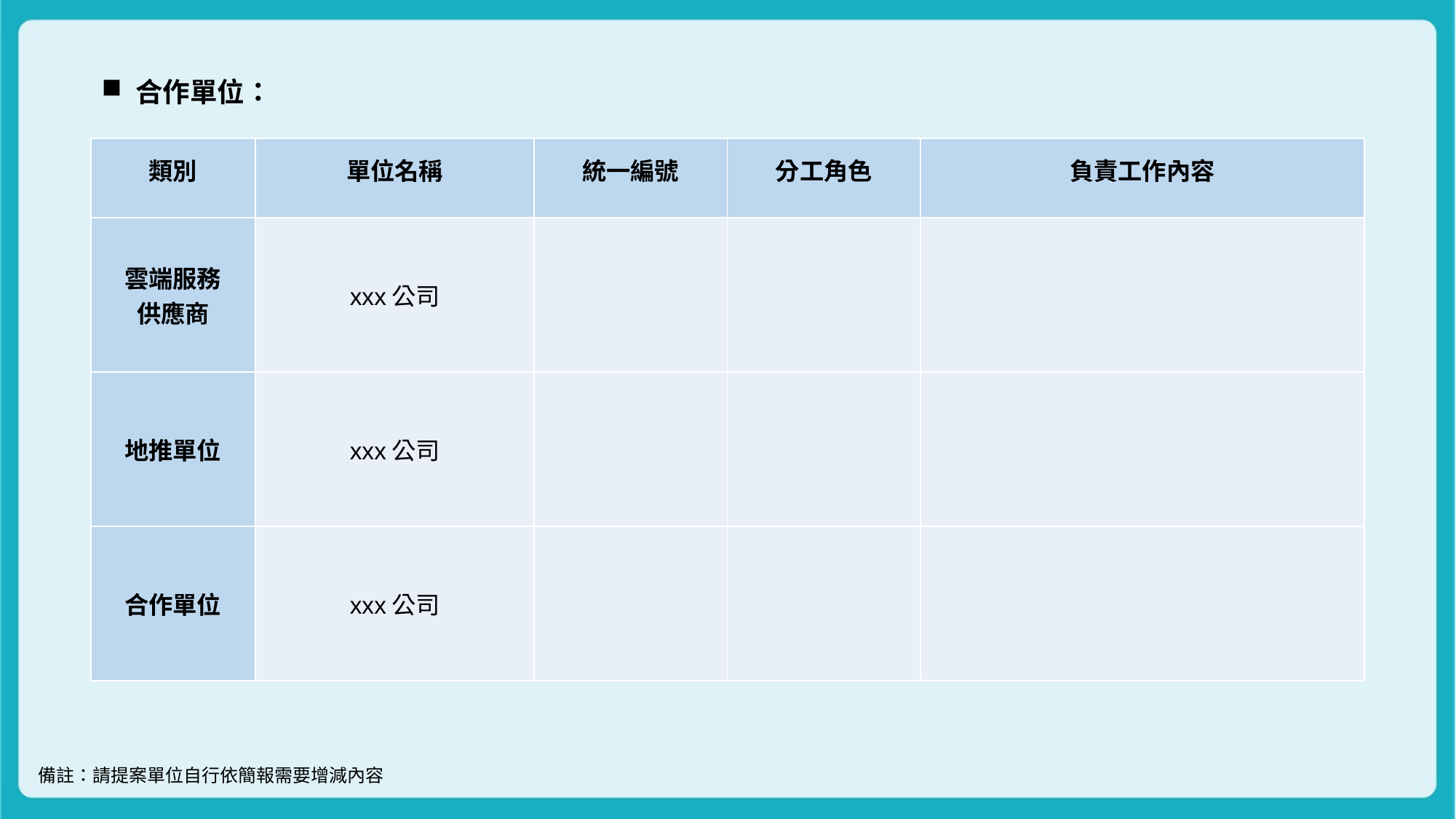

合作單位：
| 類別 | 單位名稱 | 統一編號 | 分工角色 | 負責工作內容 |
| --- | --- | --- | --- | --- |
| 雲端服務 供應商 | xxx公司 |  |  |  |
| 地推單位 | xxx公司 |  |  |  |
| 合作單位 | xxx公司 |  |  |  |
備註：請提案單位自行依簡報需要增減內容